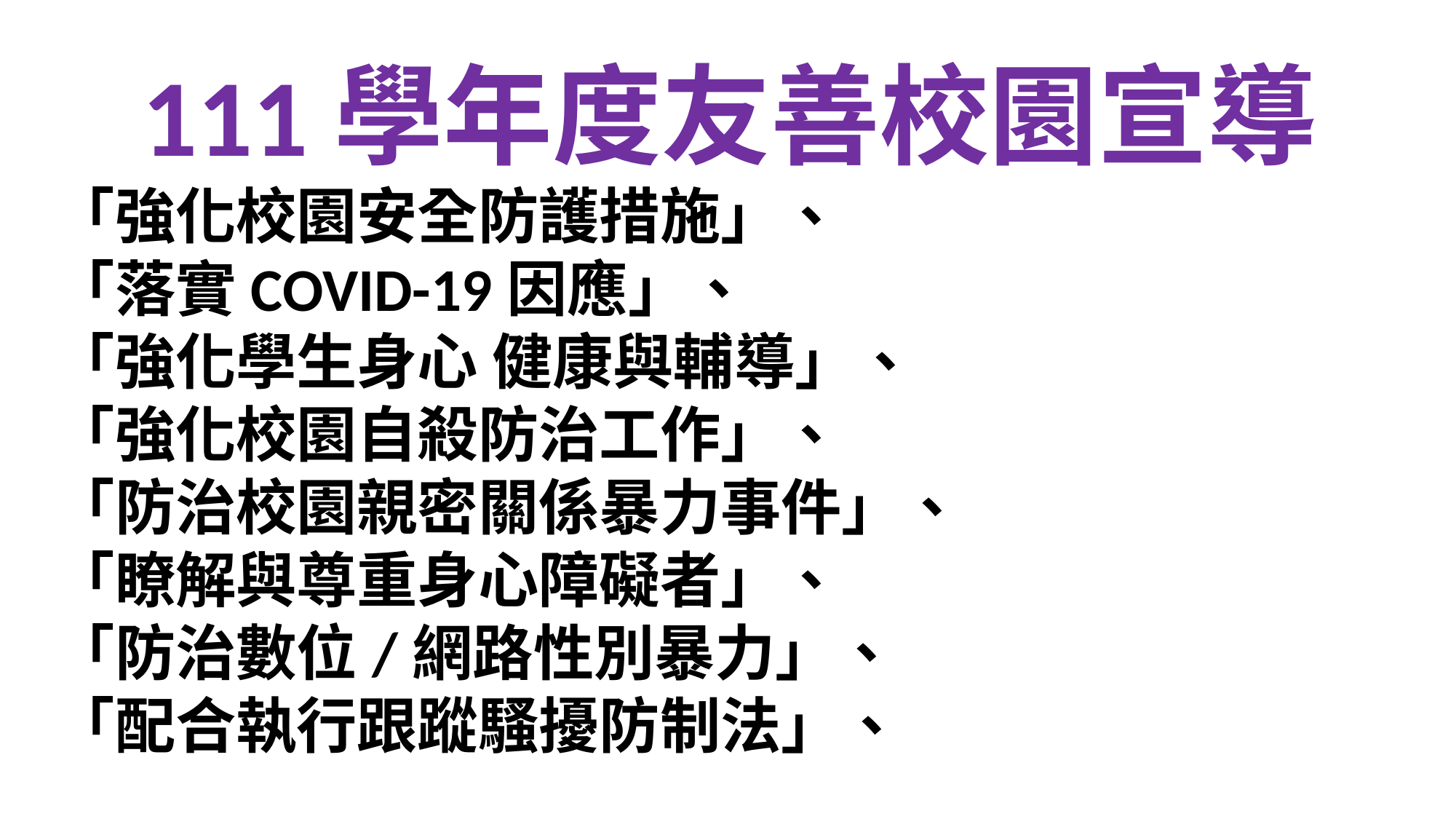

111學年度友善校園宣導
「強化校園安全防護措施」、
「落實COVID-19因應」、
「強化學生身心 健康與輔導」、
「強化校園自殺防治工作」、
「防治校園親密關係暴力事件」、
「瞭解與尊重身心障礙者」、
「防治數位/網路性別暴力」、
「配合執行跟蹤騷擾防制法」、